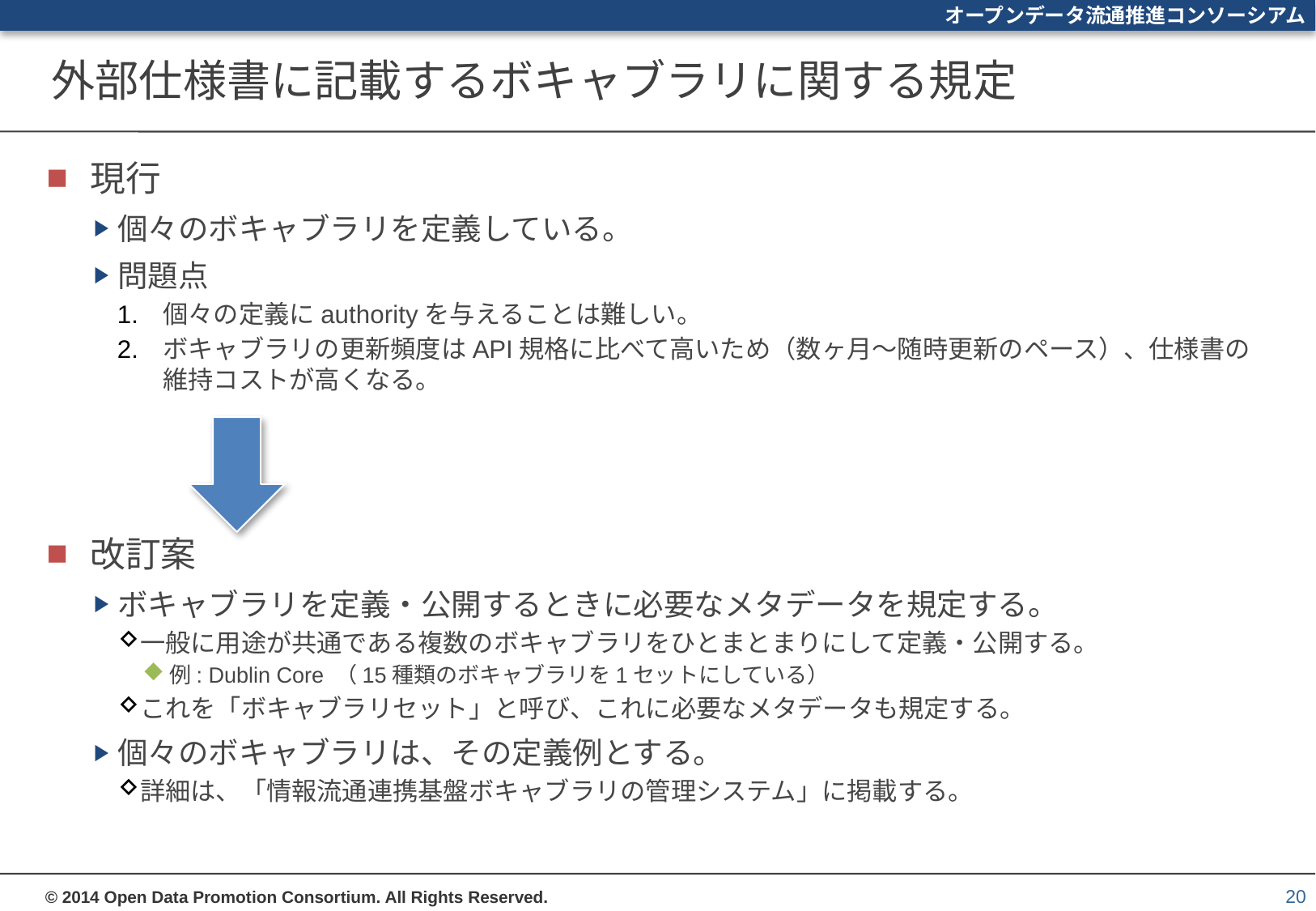

# 外部仕様書に記載するボキャブラリに関する規定
現行
個々のボキャブラリを定義している。
問題点
個々の定義にauthorityを与えることは難しい。
ボキャブラリの更新頻度はAPI規格に比べて高いため（数ヶ月～随時更新のペース）、仕様書の維持コストが高くなる。

改訂案
ボキャブラリを定義・公開するときに必要なメタデータを規定する。
一般に用途が共通である複数のボキャブラリをひとまとまりにして定義・公開する。
例: Dublin Core （15種類のボキャブラリを1セットにしている）
これを「ボキャブラリセット」と呼び、これに必要なメタデータも規定する。
個々のボキャブラリは、その定義例とする。
詳細は、「情報流通連携基盤ボキャブラリの管理システム」に掲載する。

20